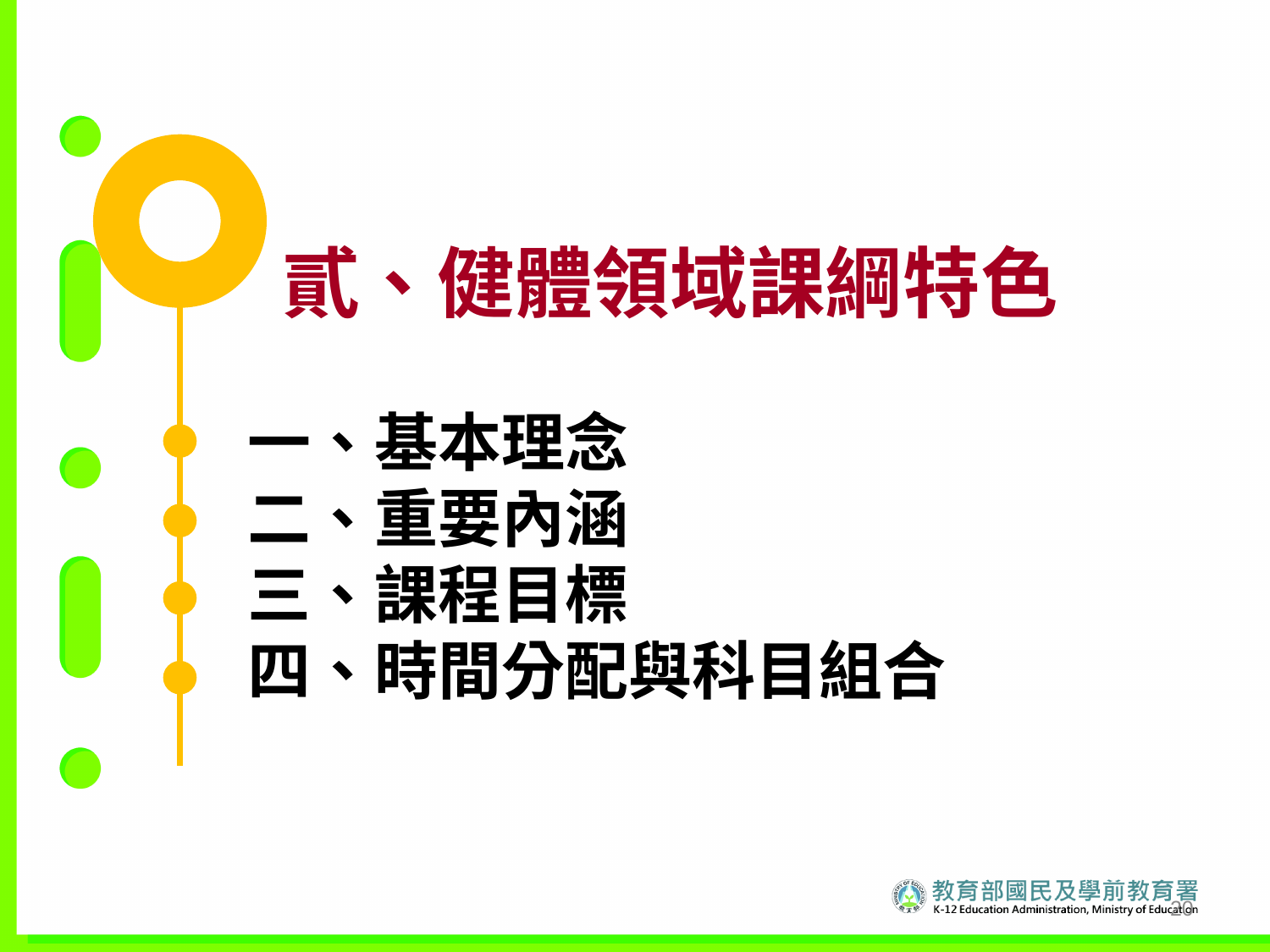

貳、健體領域課綱特色
一、基本理念
二、重要內涵
三、課程目標
四、時間分配與科目組合

20